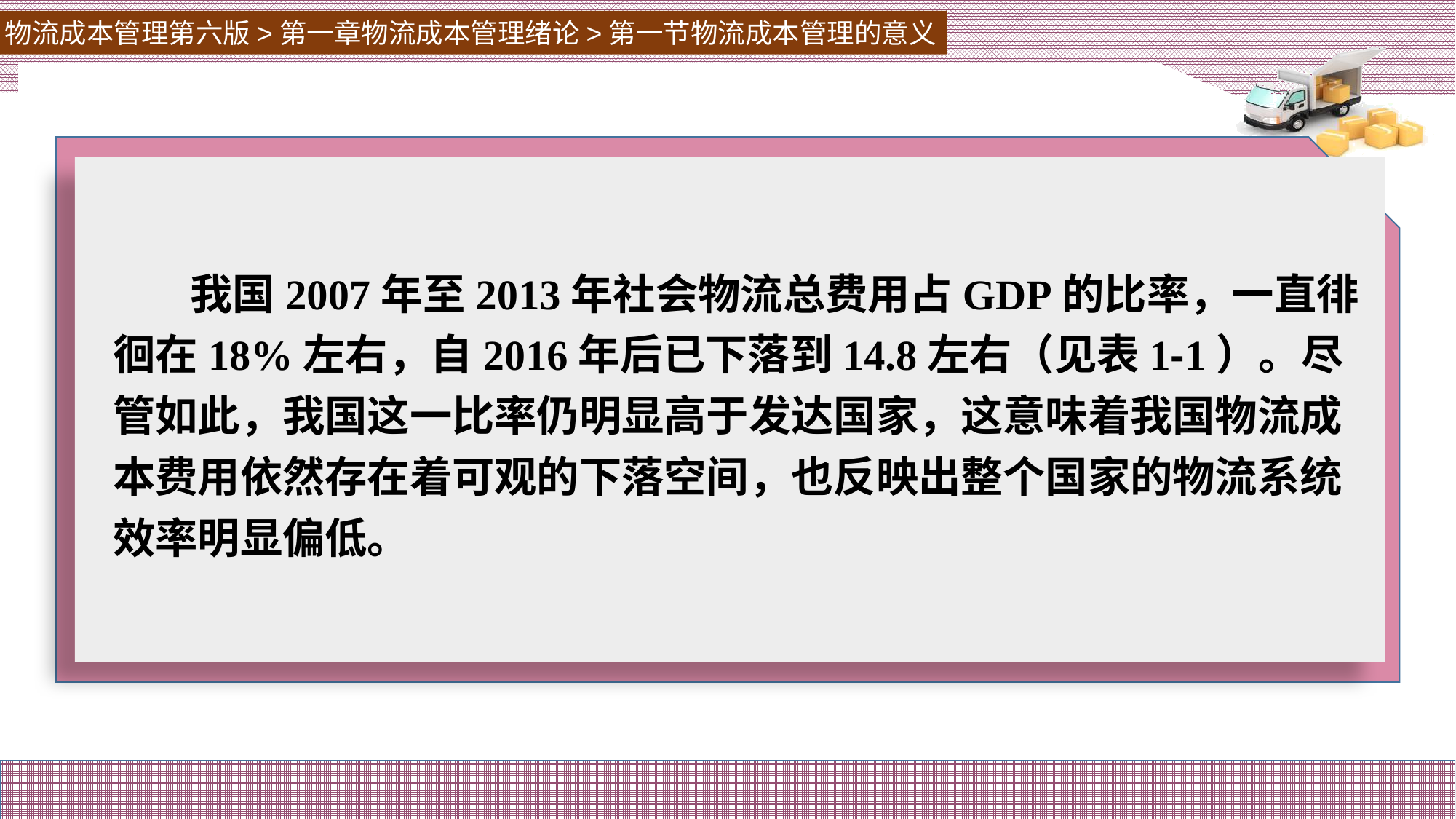

物流成本管理第六版>第一章物流成本管理绪论>第一节物流成本管理的意义
# 我国2007年至2013年社会物流总费用占GDP的比率，一直徘徊在18%左右，自2016年后已下落到14.8左右（见表1-1）。尽管如此，我国这一比率仍明显高于发达国家，这意味着我国物流成本费用依然存在着可观的下落空间，也反映出整个国家的物流系统效率明显偏低。